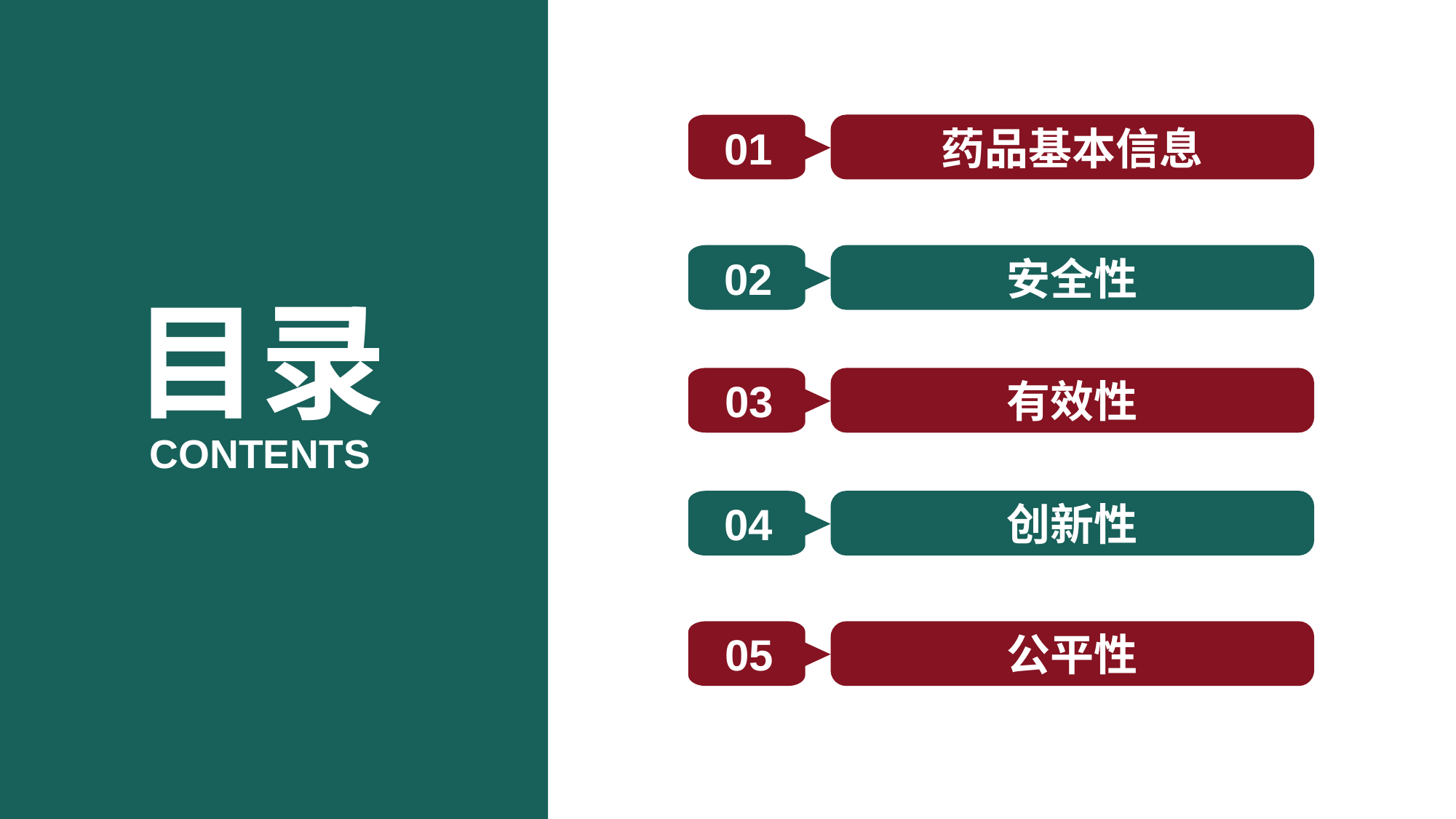

01
药品基本信息
02
安全性
目录
   03
有效性
CONTENTS
04
创新性
   05
公平性